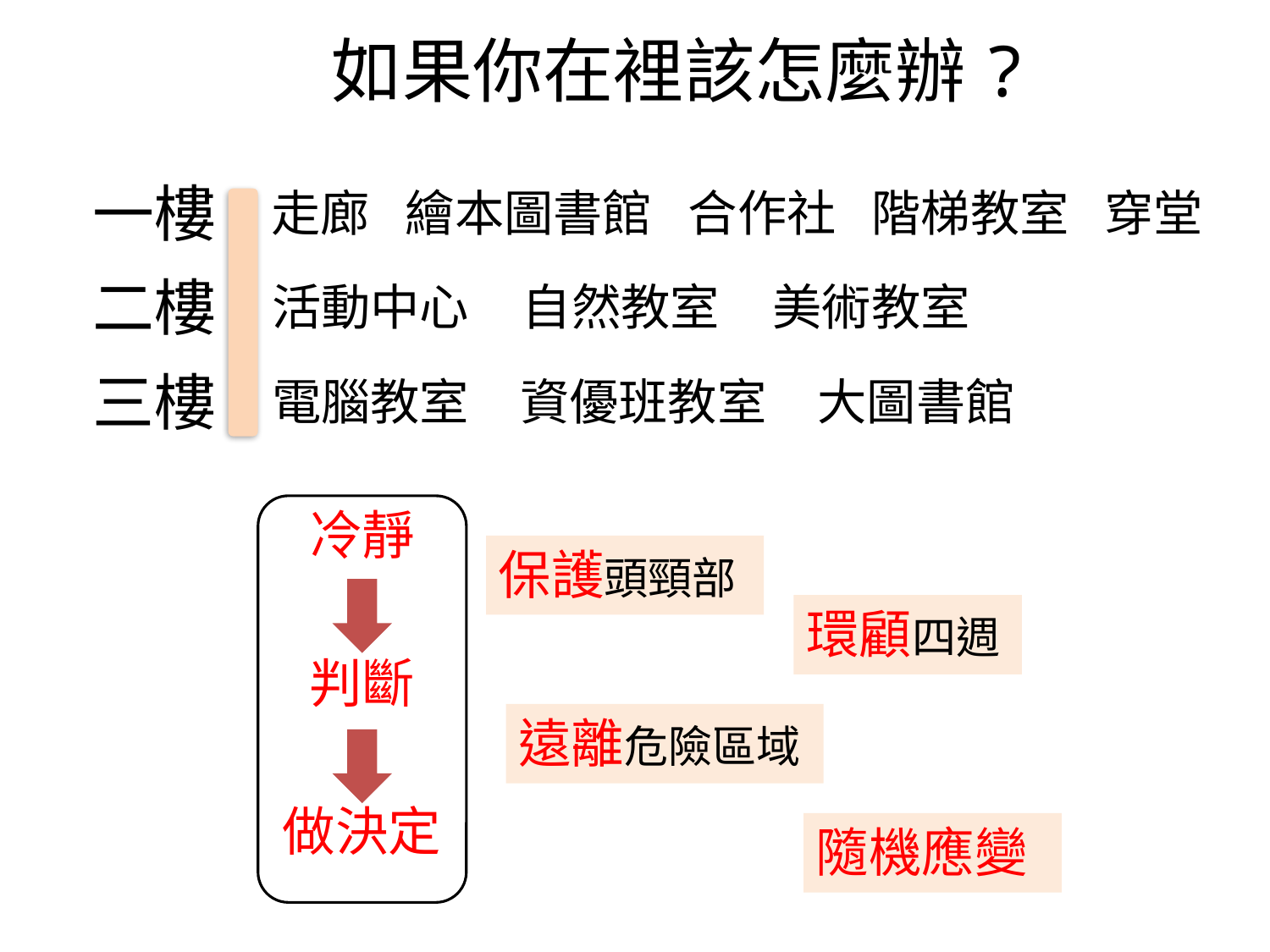

如果你在裡該怎麼辦?
一樓
走廊
繪本圖書館
合作社
階梯教室
穿堂

二樓
活動中心
自然教室
美術教室
三樓
電腦教室
資優班教室
大圖書館
冷靜

判斷

做決定

保護頭頸部
環顧四週
遠離危險區域
隨機應變